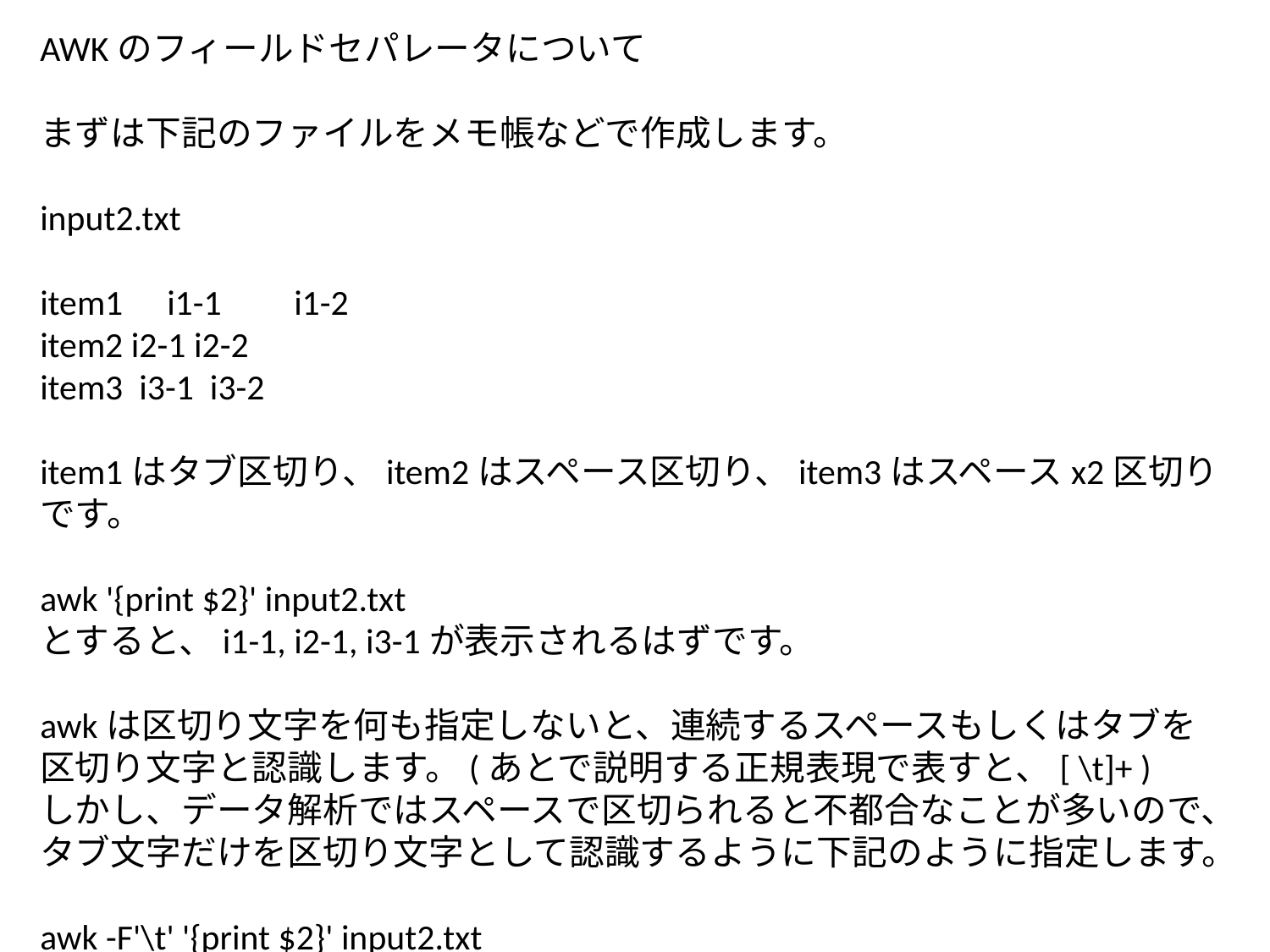

AWKのフィールドセパレータについて

まずは下記のファイルをメモ帳などで作成します。

input2.txt

item1	i1-1	i1-2
item2 i2-1 i2-2
item3  i3-1  i3-2

item1はタブ区切り、item2はスペース区切り、item3はスペースx2区切りです。

awk '{print $2}' input2.txt
とすると、i1-1, i2-1, i3-1が表示されるはずです。

awkは区切り文字を何も指定しないと、連続するスペースもしくはタブを区切り文字と認識します。(あとで説明する正規表現で表すと、[ \t]+ )
しかし、データ解析ではスペースで区切られると不都合なことが多いので、タブ文字だけを区切り文字として認識するように下記のように指定します。

awk -F'\t' '{print $2}' input2.txt